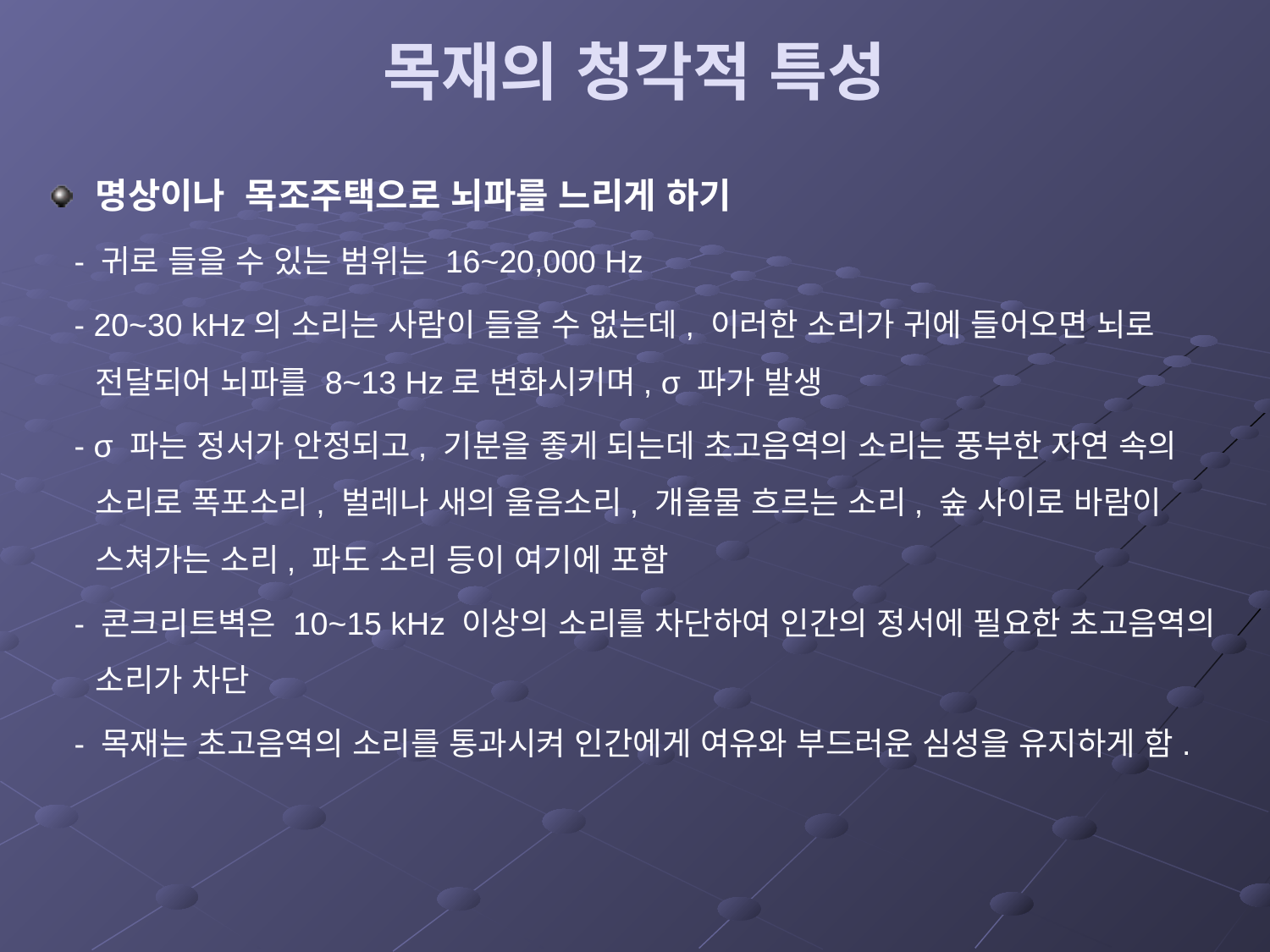

# 목재의 청각적 특성
명상이나  목조주택으로 뇌파를 느리게 하기
   - 귀로 들을 수 있는 범위는 16~20,000 Hz
   - 20~30 kHz의 소리는 사람이 들을 수 없는데, 이러한 소리가 귀에 들어오면 뇌로 전달되어 뇌파를 8~13 Hz로 변화시키며, σ 파가 발생
   - σ 파는 정서가 안정되고, 기분을 좋게 되는데 초고음역의 소리는 풍부한 자연 속의 소리로 폭포소리, 벌레나 새의 울음소리, 개울물 흐르는 소리, 숲 사이로 바람이 스쳐가는 소리, 파도 소리 등이 여기에 포함
   - 콘크리트벽은 10~15 kHz 이상의 소리를 차단하여 인간의 정서에 필요한 초고음역의 소리가 차단
   - 목재는 초고음역의 소리를 통과시켜 인간에게 여유와 부드러운 심성을 유지하게 함.